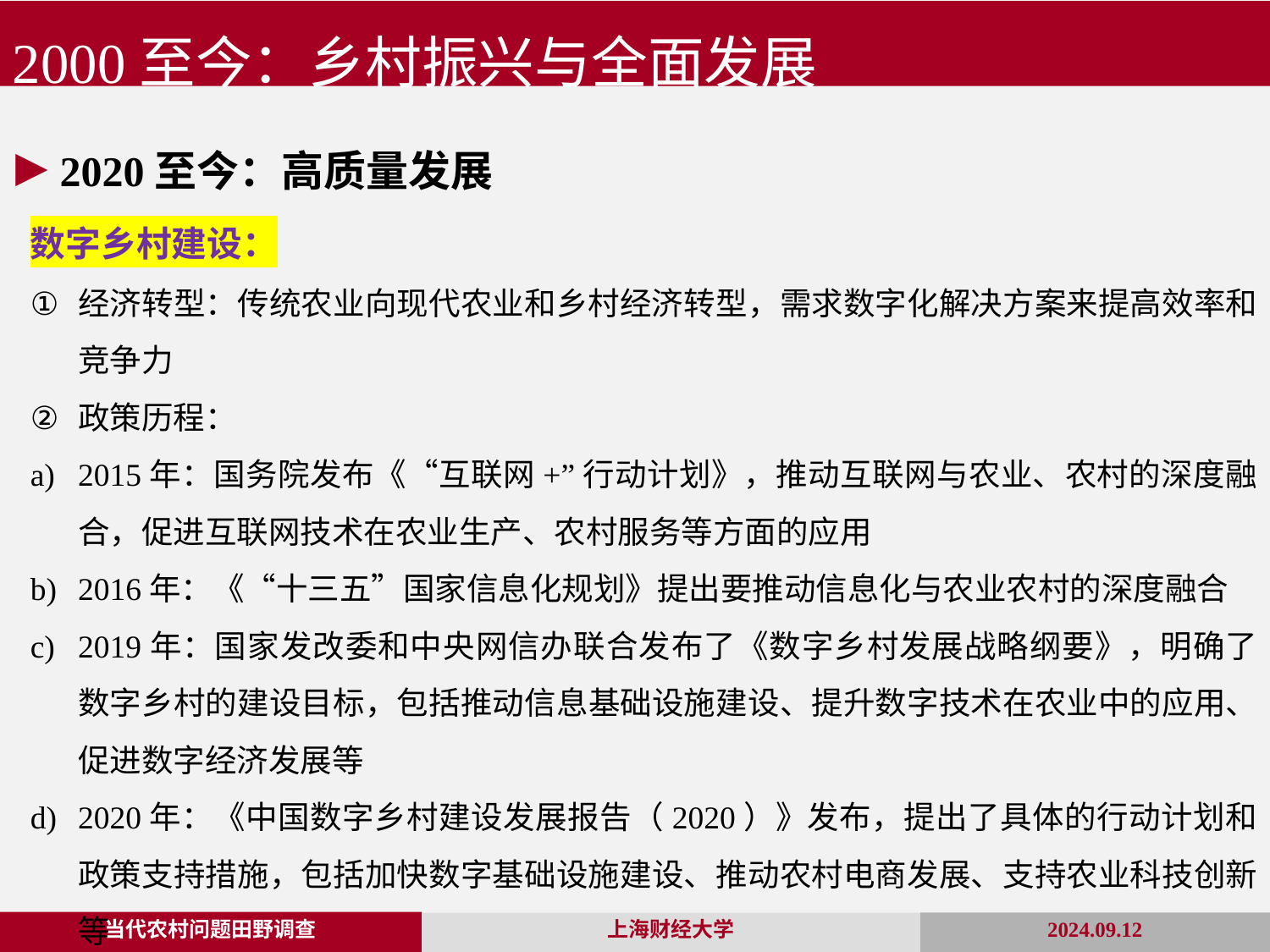

2000至今：乡村振兴与全面发展
2020至今：高质量发展
数字乡村建设：
经济转型：传统农业向现代农业和乡村经济转型，需求数字化解决方案来提高效率和竞争力
政策历程：
2015年：国务院发布《“互联网+”行动计划》，推动互联网与农业、农村的深度融合，促进互联网技术在农业生产、农村服务等方面的应用
2016年：《“十三五”国家信息化规划》提出要推动信息化与农业农村的深度融合
2019年：国家发改委和中央网信办联合发布了《数字乡村发展战略纲要》，明确了数字乡村的建设目标，包括推动信息基础设施建设、提升数字技术在农业中的应用、促进数字经济发展等
2020年：《中国数字乡村建设发展报告（2020）》发布，提出了具体的行动计划和政策支持措施，包括加快数字基础设施建设、推动农村电商发展、支持农业科技创新等
当代农村问题田野调查
上海财经大学
2024.09.12